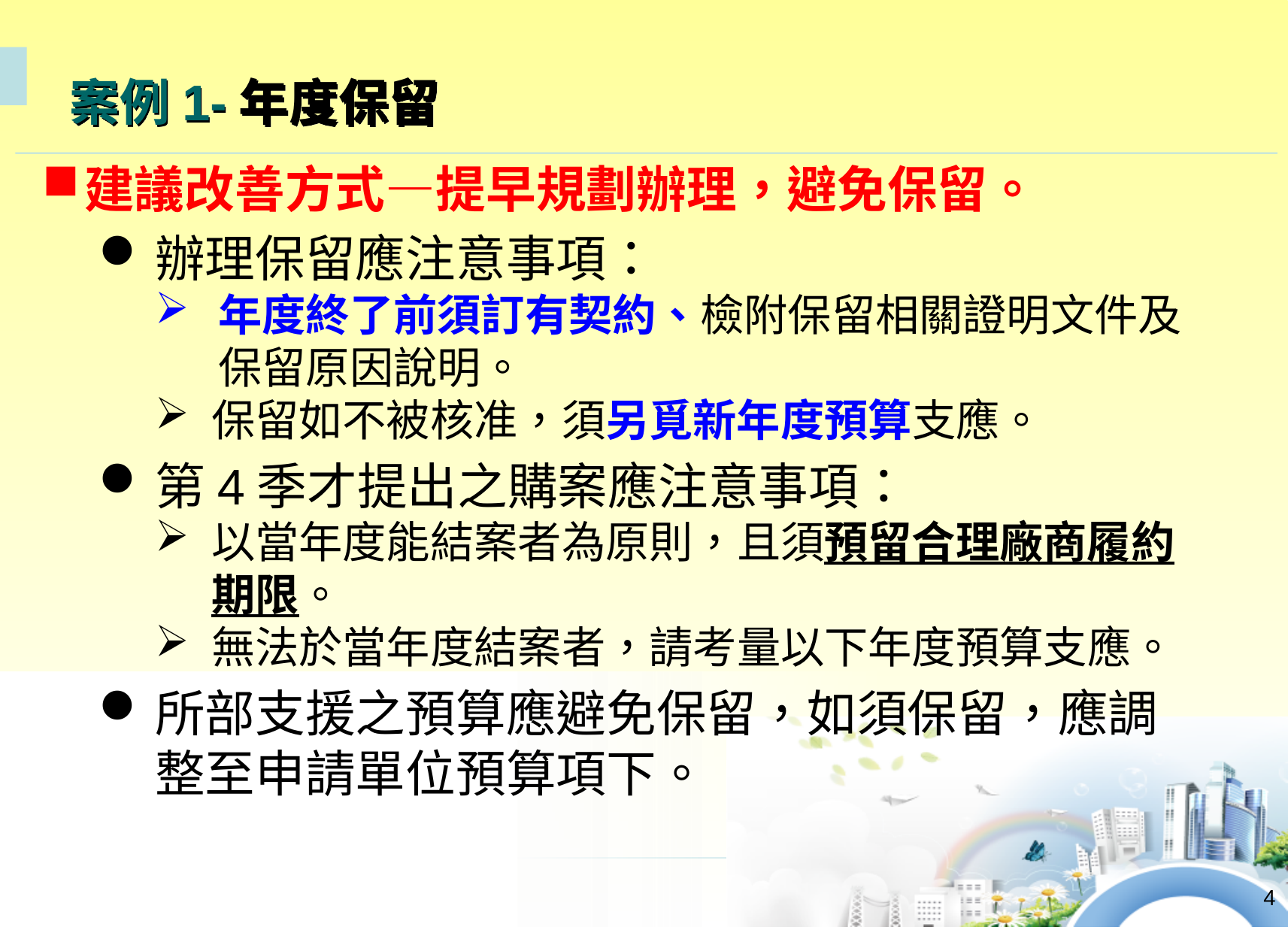

案例1-年度保留
建議改善方式—提早規劃辦理，避免保留。
辦理保留應注意事項：
年度終了前須訂有契約、檢附保留相關證明文件及保留原因說明。
保留如不被核准，須另覓新年度預算支應。
第4季才提出之購案應注意事項：
以當年度能結案者為原則，且須預留合理廠商履約期限。
無法於當年度結案者，請考量以下年度預算支應。
所部支援之預算應避免保留，如須保留，應調整至申請單位預算項下。
4